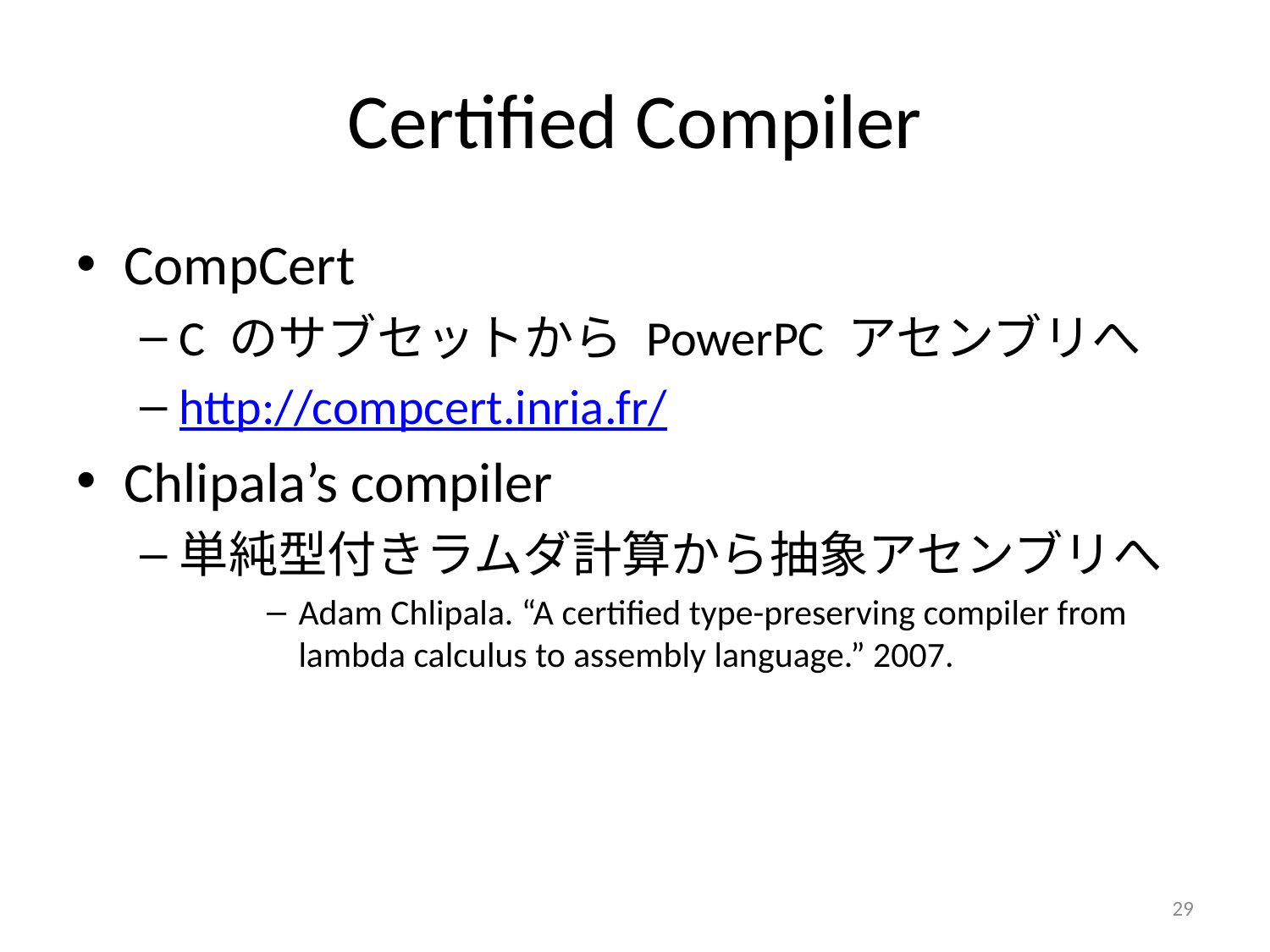

# Certified Compiler
CompCert
C のサブセットから PowerPC アセンブリへ
http://compcert.inria.fr/
Chlipala’s compiler
単純型付きラムダ計算から抽象アセンブリへ
Adam Chlipala. “A certified type-preserving compiler from lambda calculus to assembly language.” 2007.
29